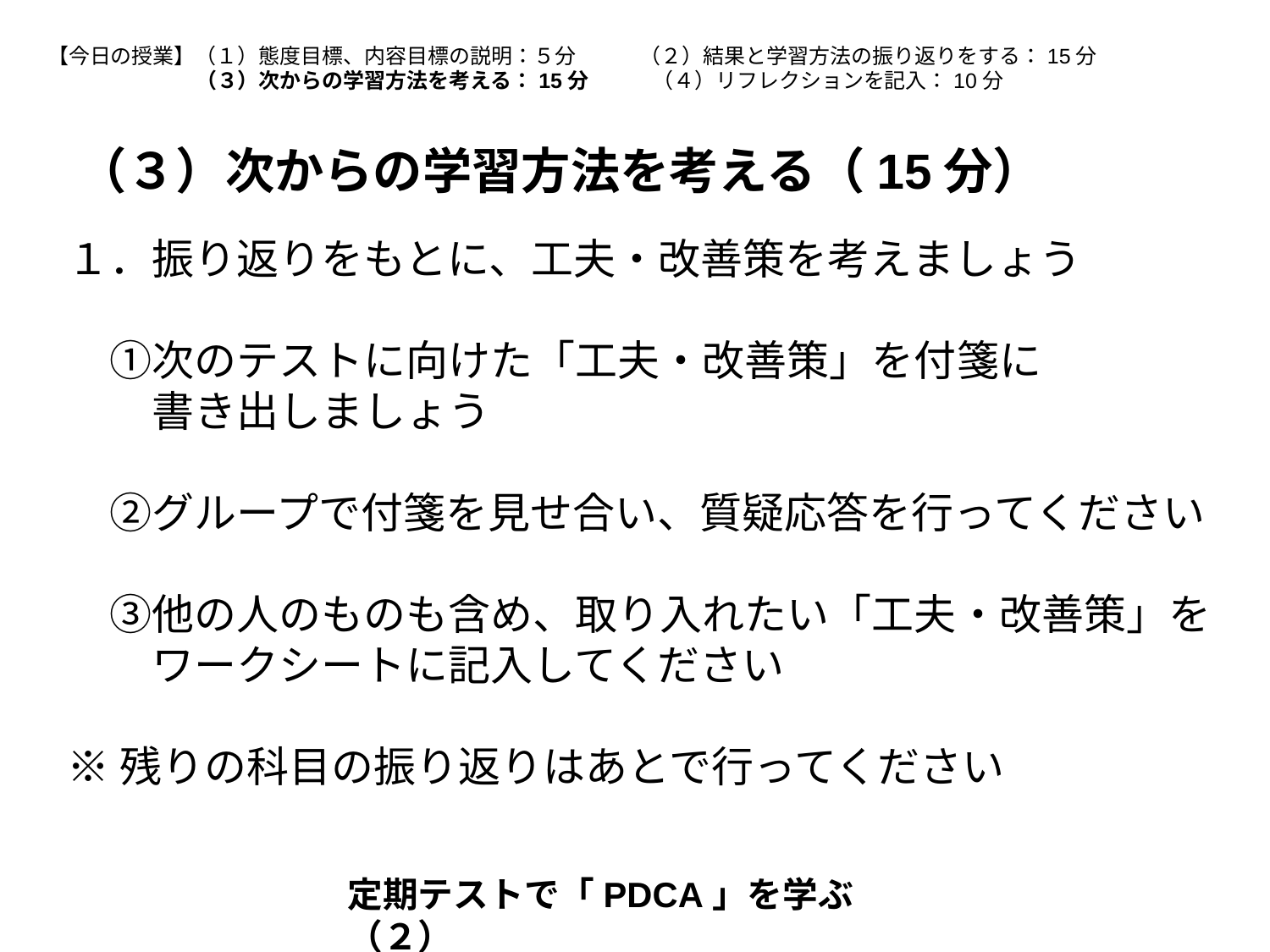

【今日の授業】（１）態度目標、内容目標の説明：５分　　　（２）結果と学習方法の振り返りをする：15分
	　（３）次からの学習方法を考える：15分　　　（４）リフレクションを記入：10分
（３）次からの学習方法を考える（15分）
１．振り返りをもとに、工夫・改善策を考えましょう

　①次のテストに向けた「工夫・改善策」を付箋に
　　書き出しましょう

　②グループで付箋を見せ合い、質疑応答を行ってください

　③他の人のものも含め、取り入れたい「工夫・改善策」を
　　ワークシートに記入してください

※残りの科目の振り返りはあとで行ってください
定期テストで「PDCA」を学ぶ（２）